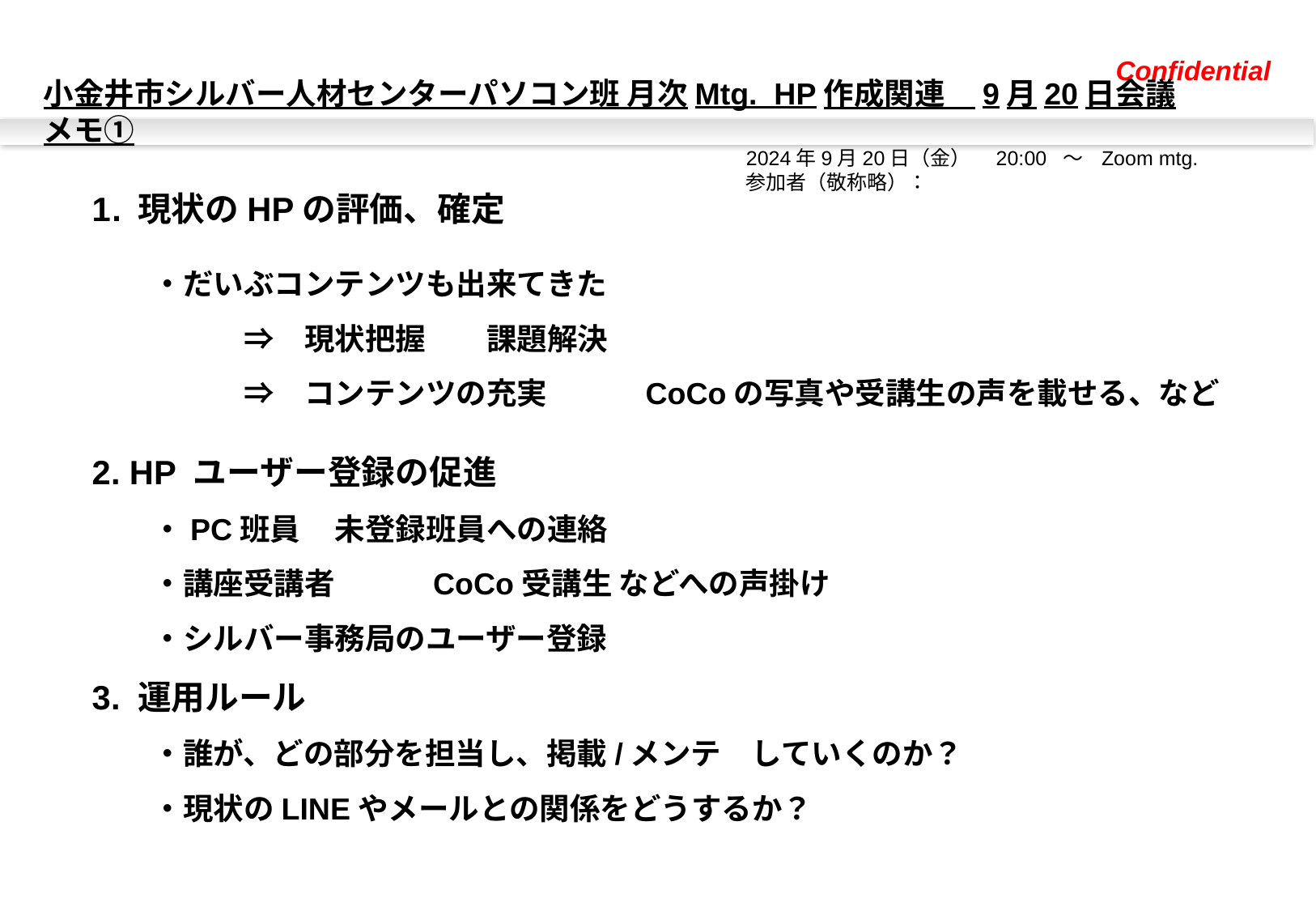

Confidential
小金井市シルバー人材センターパソコン班 月次Mtg.  HP作成関連　9月20日会議メモ①
2024年9月20日（金）　20:00  ～   Zoom mtg.
参加者（敬称略）：
現状のHPの評価、確定
　　・だいぶコンテンツも出来てきた
　　　　　⇒　現状把握　　課題解決
　　　　　⇒　コンテンツの充実　　　CoCoの写真や受講生の声を載せる、など
2. HP ユーザー登録の促進
　　・PC班員     未登録班員への連絡
　　・講座受講者　　　CoCo受講生 などへの声掛け
　　・シルバー事務局のユーザー登録
3. 運用ルール
　　・誰が、どの部分を担当し、掲載/メンテ　していくのか？
　　・現状のLINEやメールとの関係をどうするか？